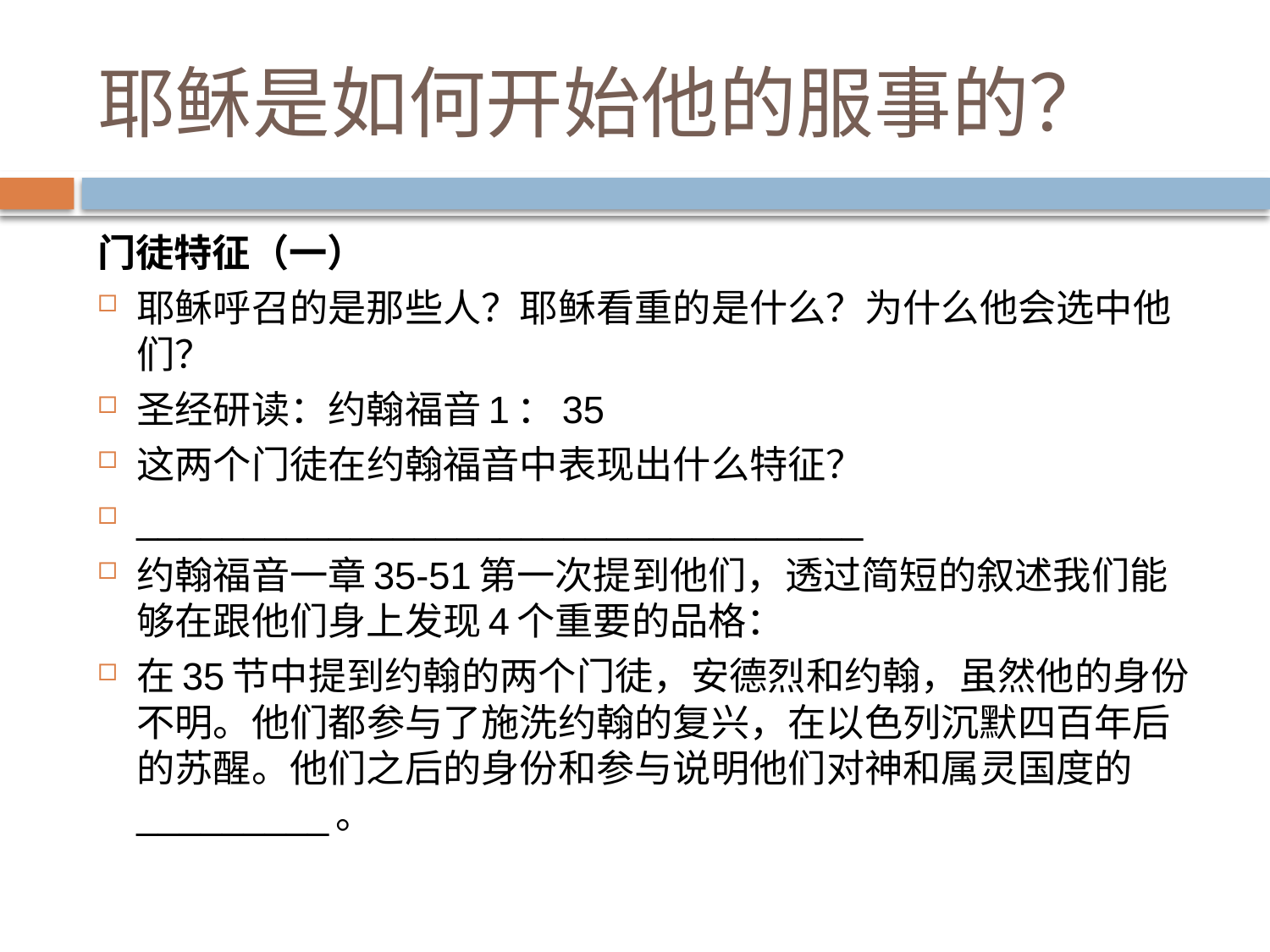

# 耶稣是如何开始他的服事的？
门徒特征（一）
耶稣呼召的是那些人？耶稣看重的是什么？为什么他会选中他们？
圣经研读：约翰福音1：35
这两个门徒在约翰福音中表现出什么特征？
__________________________________
约翰福音一章35-51第一次提到他们，透过简短的叙述我们能够在跟他们身上发现4个重要的品格：
在35节中提到约翰的两个门徒，安德烈和约翰，虽然他的身份不明。他们都参与了施洗约翰的复兴，在以色列沉默四百年后的苏醒。他们之后的身份和参与说明他们对神和属灵国度的_________。